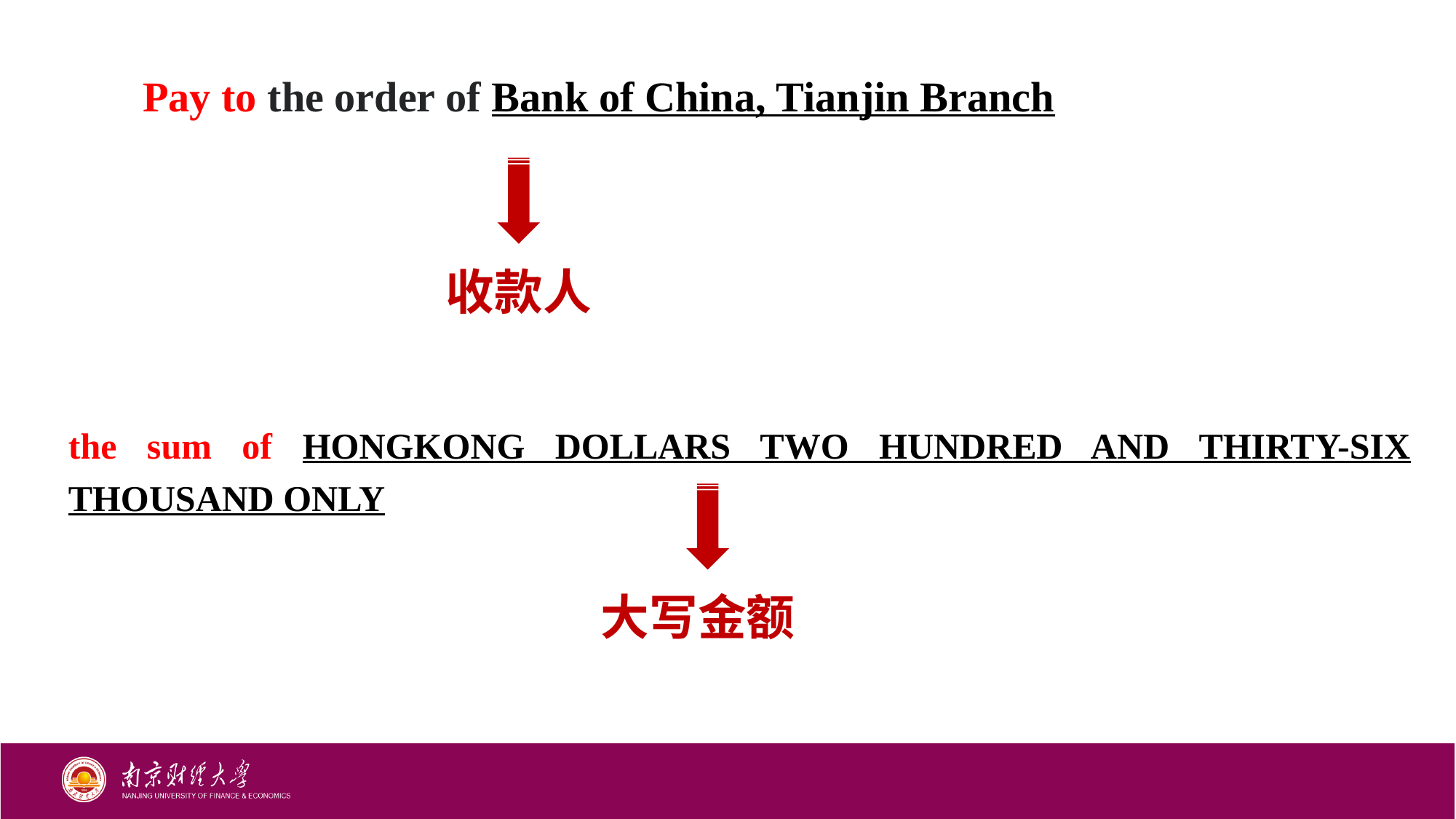

Pay to the order of Bank of China, Tianjin Branch

收款人
the sum of HONGKONG DOLLARS TWO HUNDRED AND THIRTY-SIX THOUSAND ONLY

大写金额